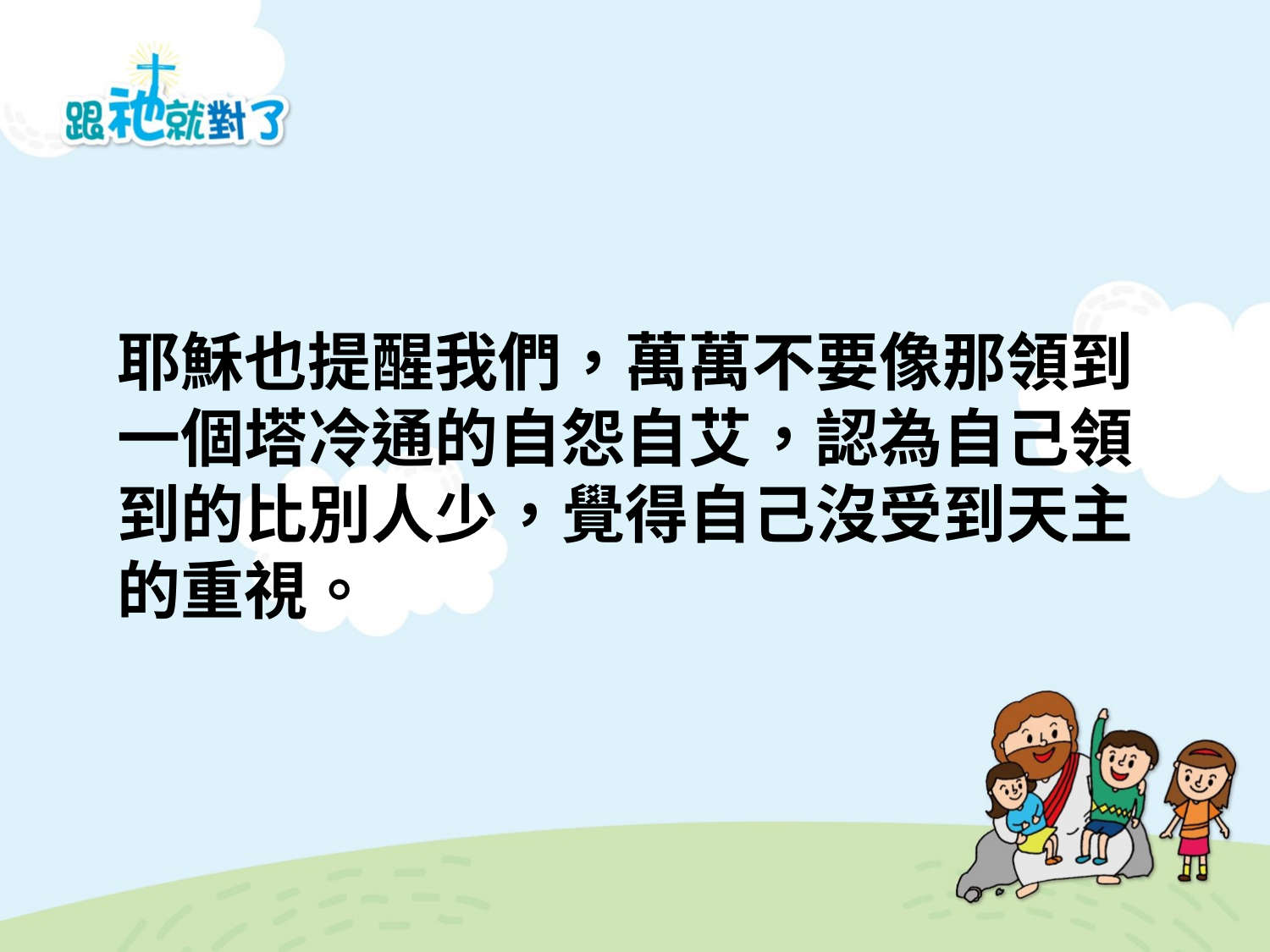

耶穌也提醒我們，萬萬不要像那領到一個塔冷通的自怨自艾，認為自己領到的比別人少，覺得自己沒受到天主的重視。